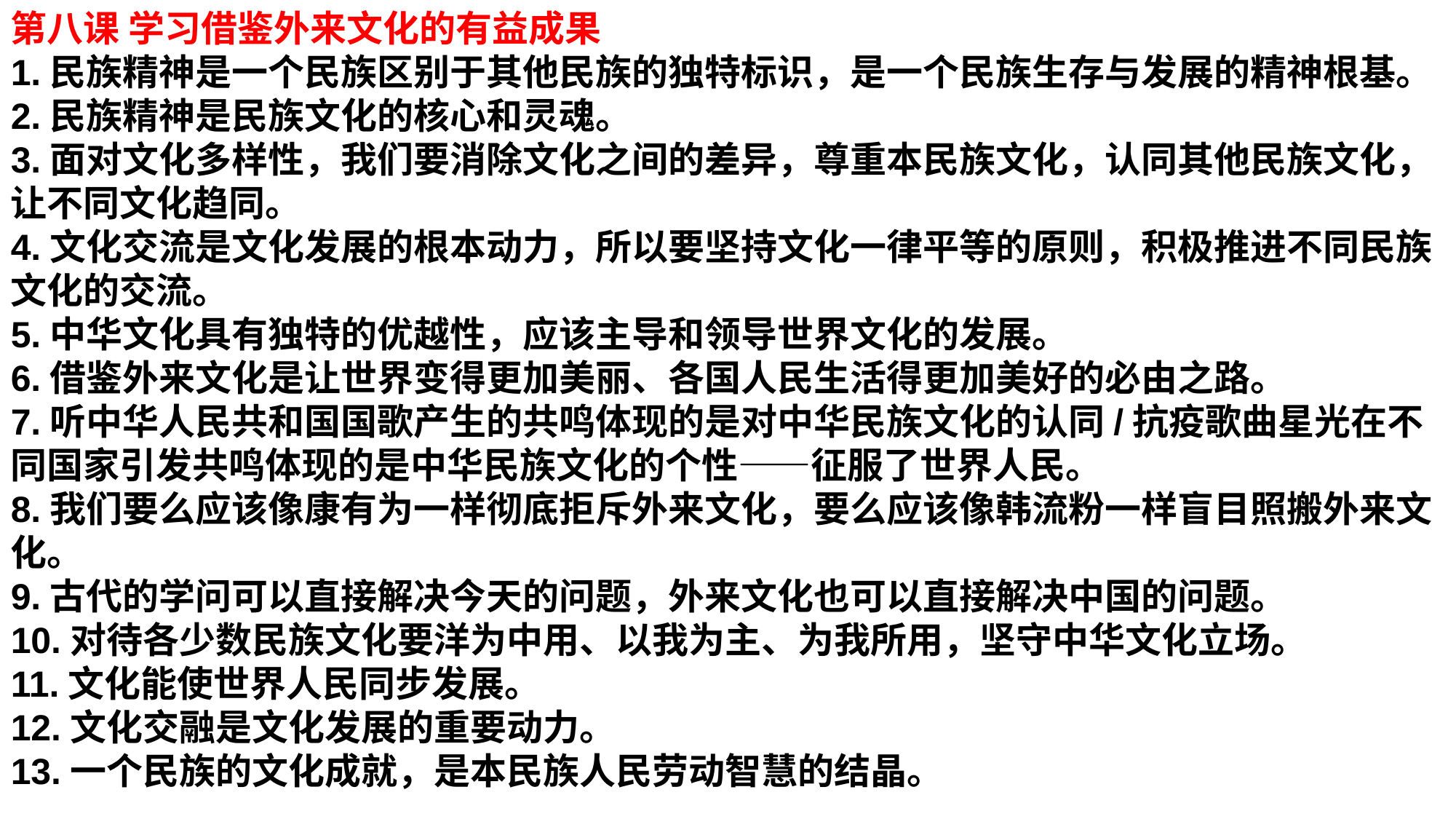

第八课 学习借鉴外来文化的有益成果
1.民族精神是一个民族区别于其他民族的独特标识，是一个民族生存与发展的精神根基。
2.民族精神是民族文化的核心和灵魂。
3.面对文化多样性，我们要消除文化之间的差异，尊重本民族文化，认同其他民族文化，让不同文化趋同。
4.文化交流是文化发展的根本动力，所以要坚持文化一律平等的原则，积极推进不同民族文化的交流。
5.中华文化具有独特的优越性，应该主导和领导世界文化的发展。
6.借鉴外来文化是让世界变得更加美丽、各国人民生活得更加美好的必由之路。
7.听中华人民共和国国歌产生的共鸣体现的是对中华民族文化的认同/抗疫歌曲星光在不同国家引发共鸣体现的是中华民族文化的个性——征服了世界人民。
8.我们要么应该像康有为一样彻底拒斥外来文化，要么应该像韩流粉一样盲目照搬外来文化。
9.古代的学问可以直接解决今天的问题，外来文化也可以直接解决中国的问题。
10.对待各少数民族文化要洋为中用、以我为主、为我所用，坚守中华文化立场。
11.文化能使世界人民同步发展。
12.文化交融是文化发展的重要动力。
13.一个民族的文化成就，是本民族人民劳动智慧的结晶。